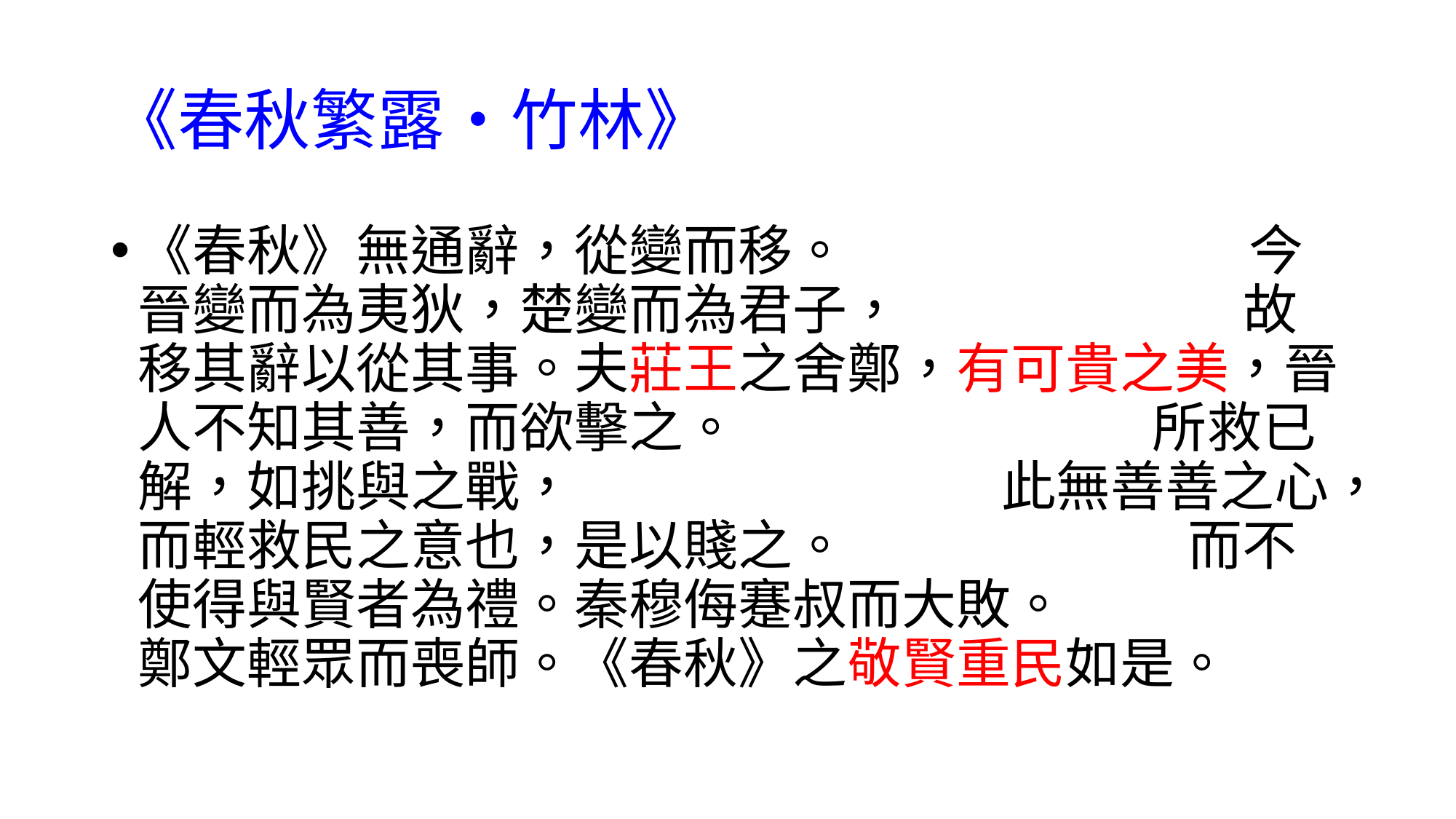

# 《春秋繁露‧竹林》
《春秋》無通辭，從變而移。                                 今晉變而為夷狄，楚變而為君子，                            故移其辭以從其事。夫莊王之舍鄭，有可貴之美，晉人不知其善，而欲擊之。                                  所救已解，如挑與之戰，                                   此無善善之心，而輕救民之意也，是以賤之。                            而不使得與賢者為禮。秦穆侮蹇叔而大敗。                       鄭文輕眾而喪師。《春秋》之敬賢重民如是。